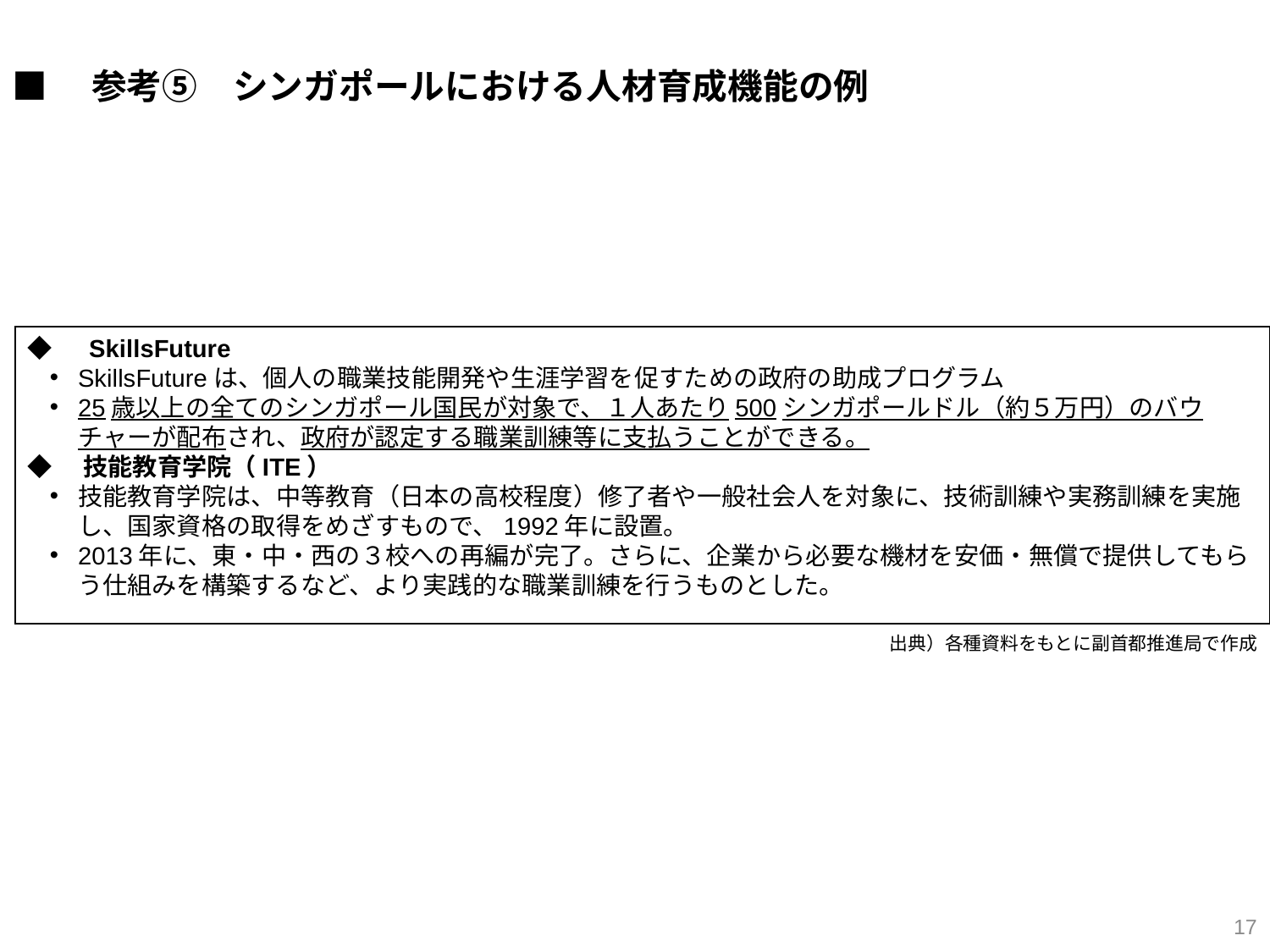

■　参考⑤　シンガポールにおける人材育成機能の例
◆　SkillsFuture
SkillsFutureは、個人の職業技能開発や生涯学習を促すための政府の助成プログラム
25歳以上の全てのシンガポール国民が対象で、１人あたり500シンガポールドル（約５万円）のバウチャーが配布され、政府が認定する職業訓練等に支払うことができる。
◆　技能教育学院（ITE）
技能教育学院は、中等教育（日本の高校程度）修了者や一般社会人を対象に、技術訓練や実務訓練を実施し、国家資格の取得をめざすもので、1992年に設置。
2013年に、東・中・西の３校への再編が完了。さらに、企業から必要な機材を安価・無償で提供してもらう仕組みを構築するなど、より実践的な職業訓練を行うものとした。
出典）各種資料をもとに副首都推進局で作成
17